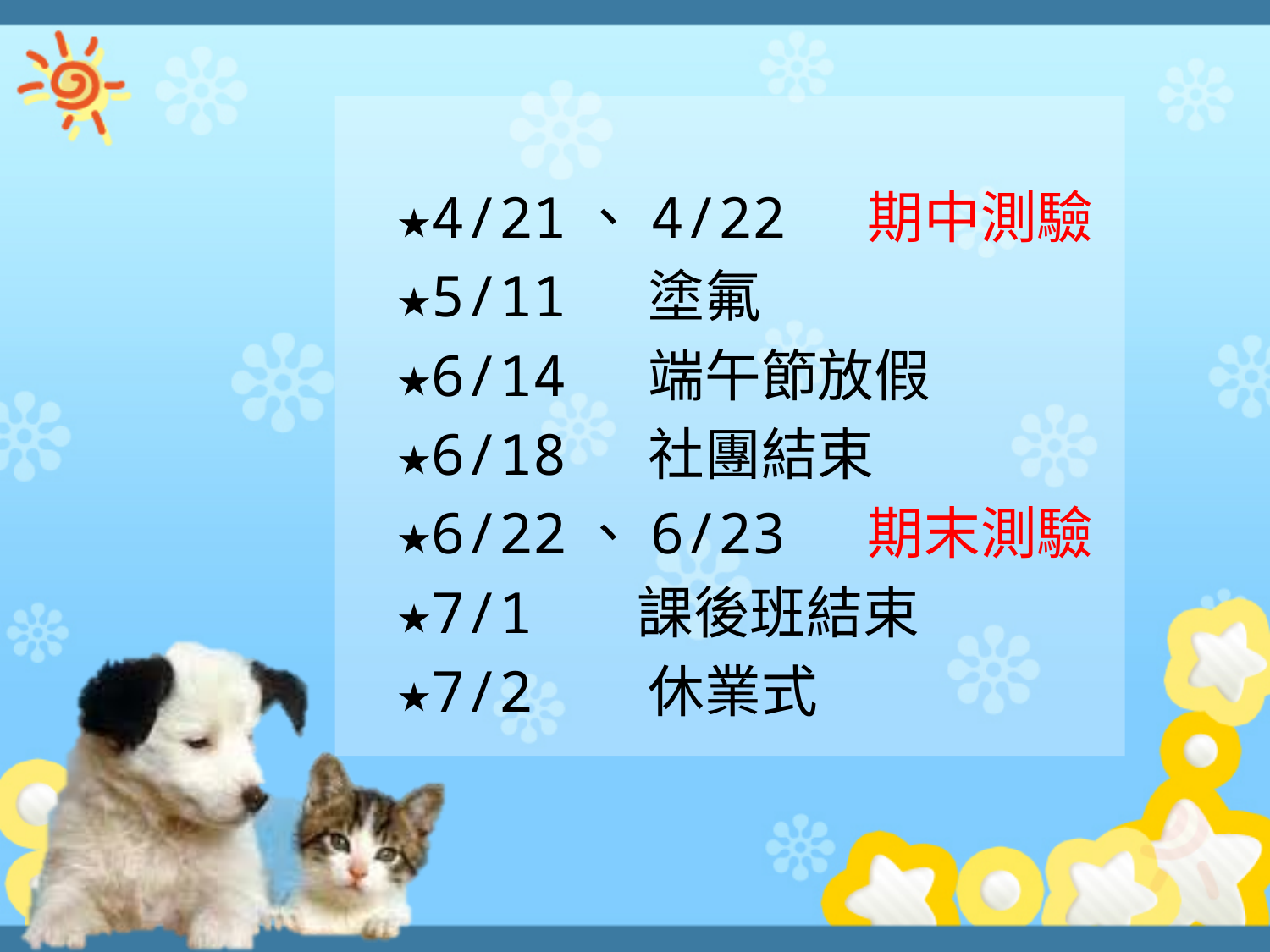

★4/21、4/22  期中測驗
★5/11  塗氟
★6/14  端午節放假
★6/18  社團結束
★6/22、6/23  期末測驗
★7/1 　課後班結束
★7/2   休業式